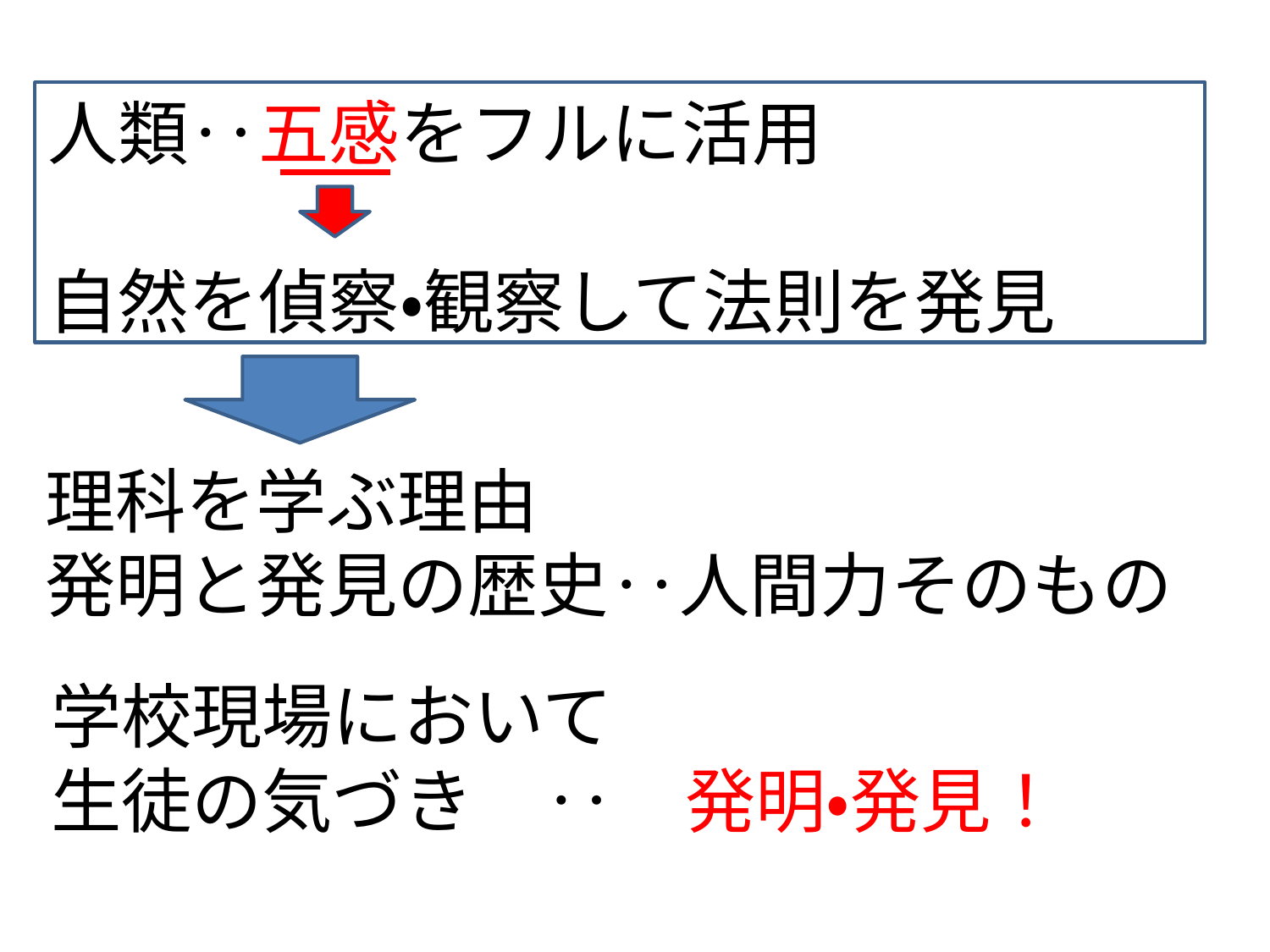

人類‥五感をフルに活用

自然を偵察・観察して法則を発見

理科を学ぶ理由
発明と発見の歴史‥人間力そのもの
学校現場において
生徒の気づき　‥　発明・発見！